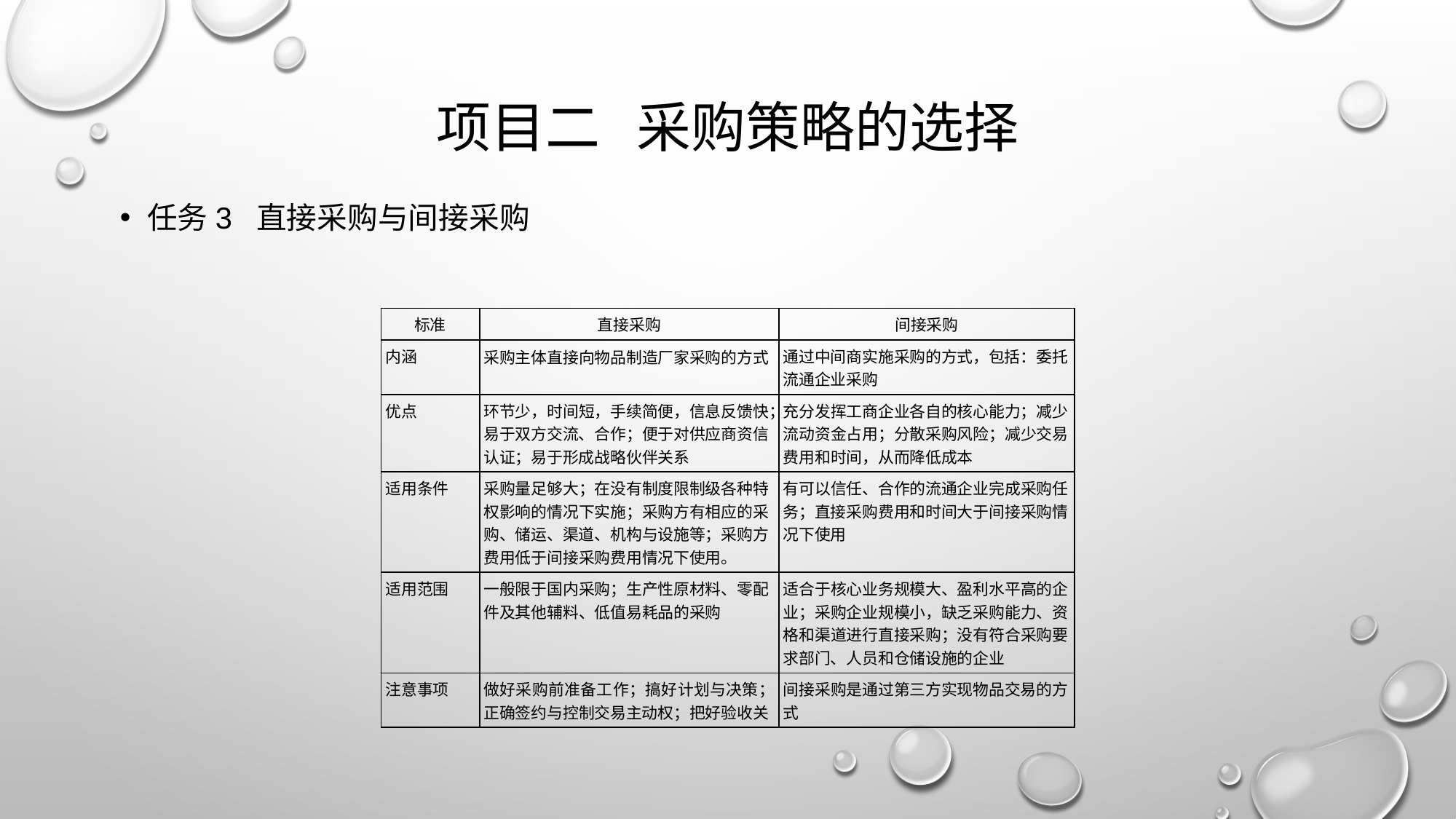

# 项目二   采购策略的选择
任务3  直接采购与间接采购

| 标准 | 直接采购 | 间接采购 |
| --- | --- | --- |
| 内涵 | 采购主体直接向物品制造厂家采购的方式 | 通过中间商实施采购的方式，包括：委托流通企业采购 |
| 优点 | 环节少，时间短，手续简便，信息反馈快；易于双方交流、合作；便于对供应商资信认证；易于形成战略伙伴关系 | 充分发挥工商企业各自的核心能力；减少流动资金占用；分散采购风险；减少交易费用和时间，从而降低成本 |
| 适用条件 | 采购量足够大；在没有制度限制级各种特权影响的情况下实施；采购方有相应的采购、储运、渠道、机构与设施等；采购方费用低于间接采购费用情况下使用。 | 有可以信任、合作的流通企业完成采购任务；直接采购费用和时间大于间接采购情况下使用 |
| 适用范围 | 一般限于国内采购；生产性原材料、零配件及其他辅料、低值易耗品的采购 | 适合于核心业务规模大、盈利水平高的企业；采购企业规模小，缺乏采购能力、资格和渠道进行直接采购；没有符合采购要求部门、人员和仓储设施的企业 |
| 注意事项 | 做好采购前准备工作；搞好计划与决策；正确签约与控制交易主动权；把好验收关 | 间接采购是通过第三方实现物品交易的方式 |